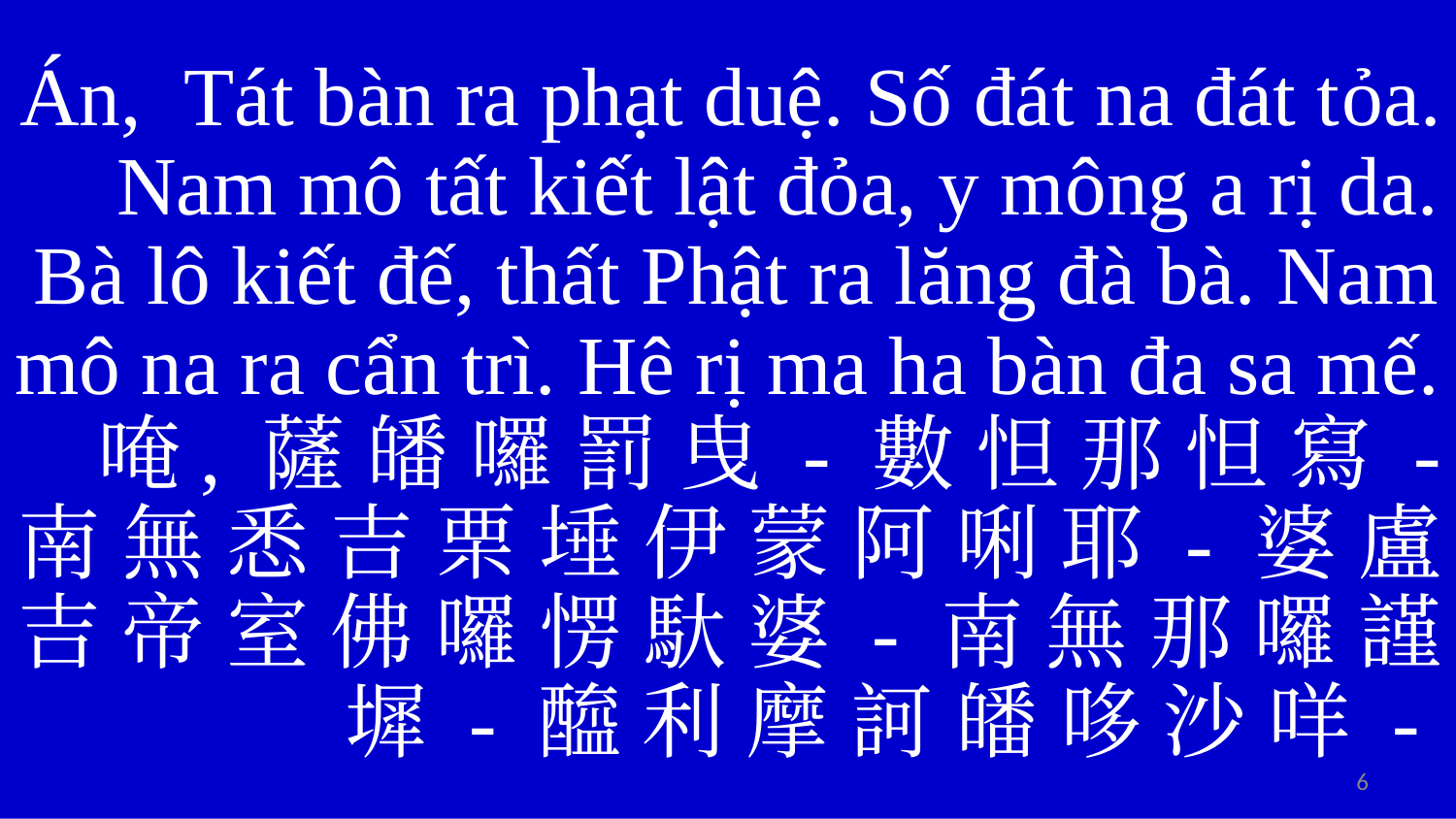

Án,  Tát bàn ra phạt duệ. Số đát na đát tỏa. Nam mô tất kiết lật đỏa, y mông a rị da. Bà lô kiết đế, thất Phật ra lăng đà bà. Nam mô na ra cẩn trì. Hê rị ma ha bàn đa sa mế.
唵, 薩 皤 囉 罰 曳 - 數 怛 那 怛 寫 - 南 無 悉 吉 栗 埵 伊 蒙 阿 唎 耶 - 婆 盧 吉 帝 室 佛 囉 愣 馱 婆 - 南 無 那 囉 謹 墀 - 醯 利 摩 訶 皤 哆 沙 咩 -
6